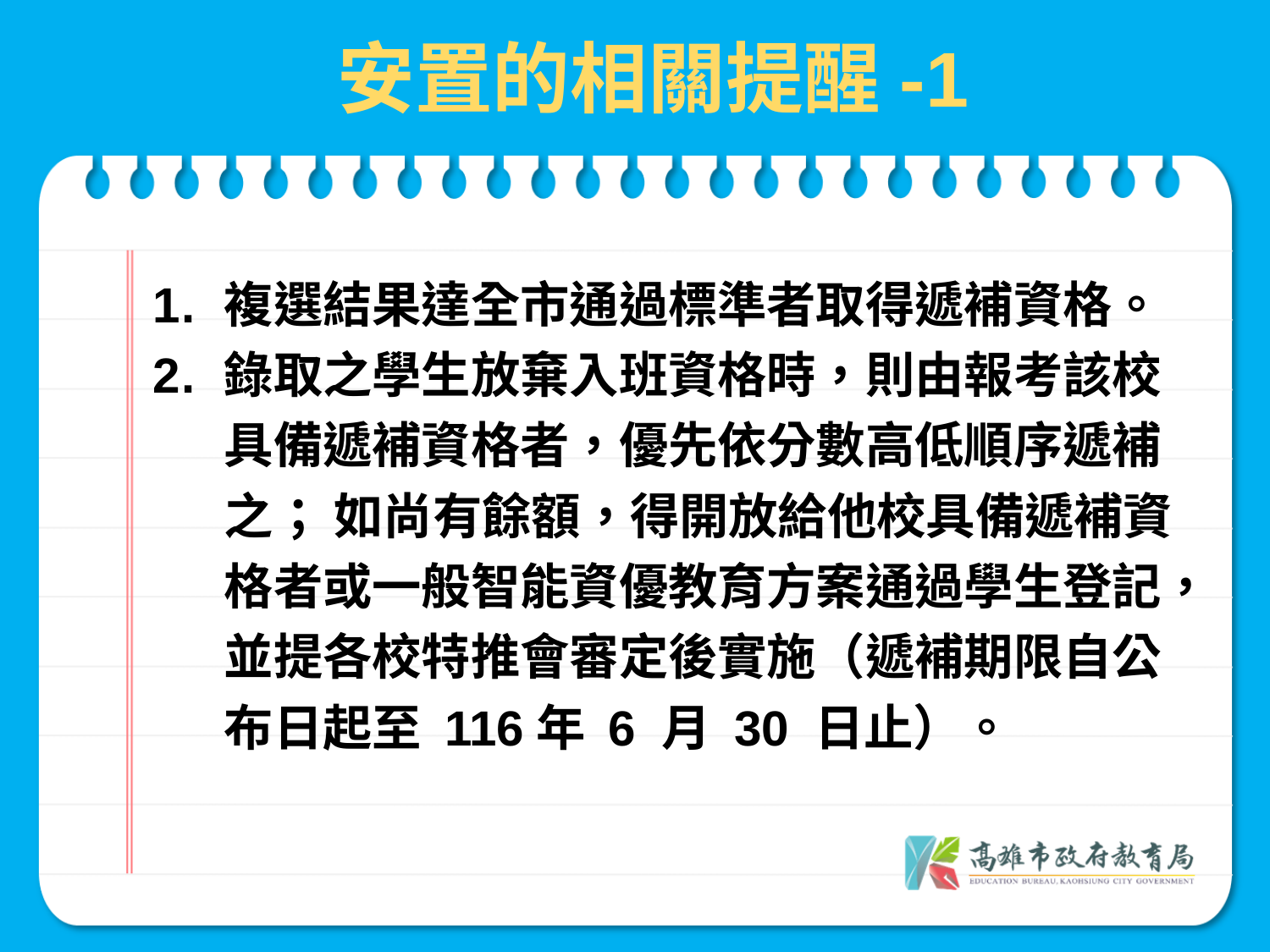

安置的相關提醒-1
複選結果達全市通過標準者取得遞補資格。
錄取之學生放棄入班資格時，則由報考該校具備遞補資格者，優先依分數高低順序遞補之； 如尚有餘額，得開放給他校具備遞補資格者或一般智能資優教育方案通過學生登記，並提各校特推會審定後實施（遞補期限自公布日起至 116年 6 月 30 日止）。